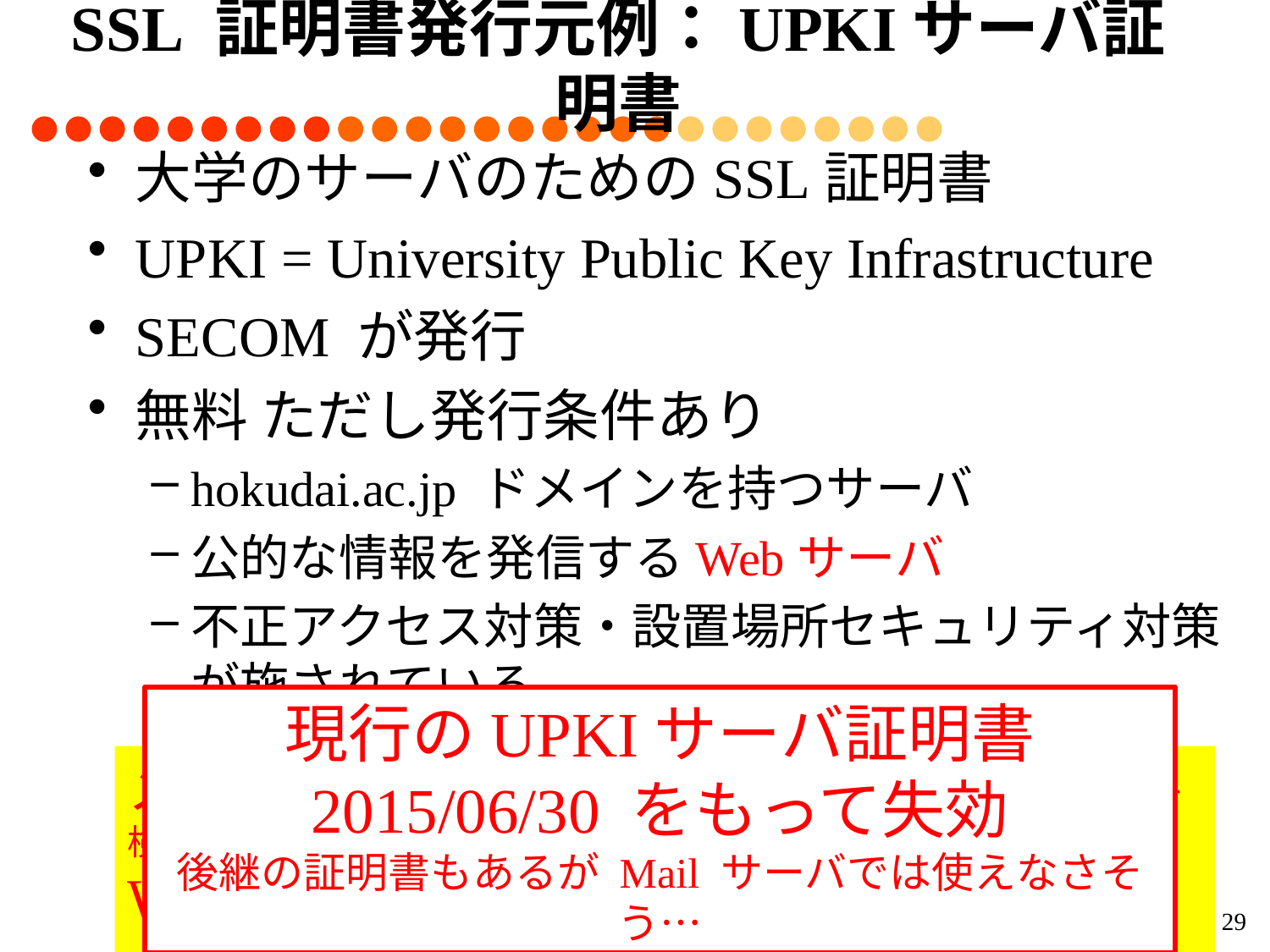

# SSL 証明書発行元例：UPKIサーバ証明書
大学のサーバのためのSSL証明書
UPKI = University Public Key Infrastructure
SECOM が発行
無料 ただし発行条件あり
hokudai.ac.jp ドメインを持つサーバ
公的な情報を発信するWebサーバ
不正アクセス対策・設置場所セキュリティ対策が施されている
現行のUPKIサーバ証明書
2015/06/30 をもって失効
後継の証明書もあるが Mail サーバでは使えなさそう…
メールサーバでは使えなさそう…(他のものを検討?)
WWWサーバで導入してはいかがでしょう？
29